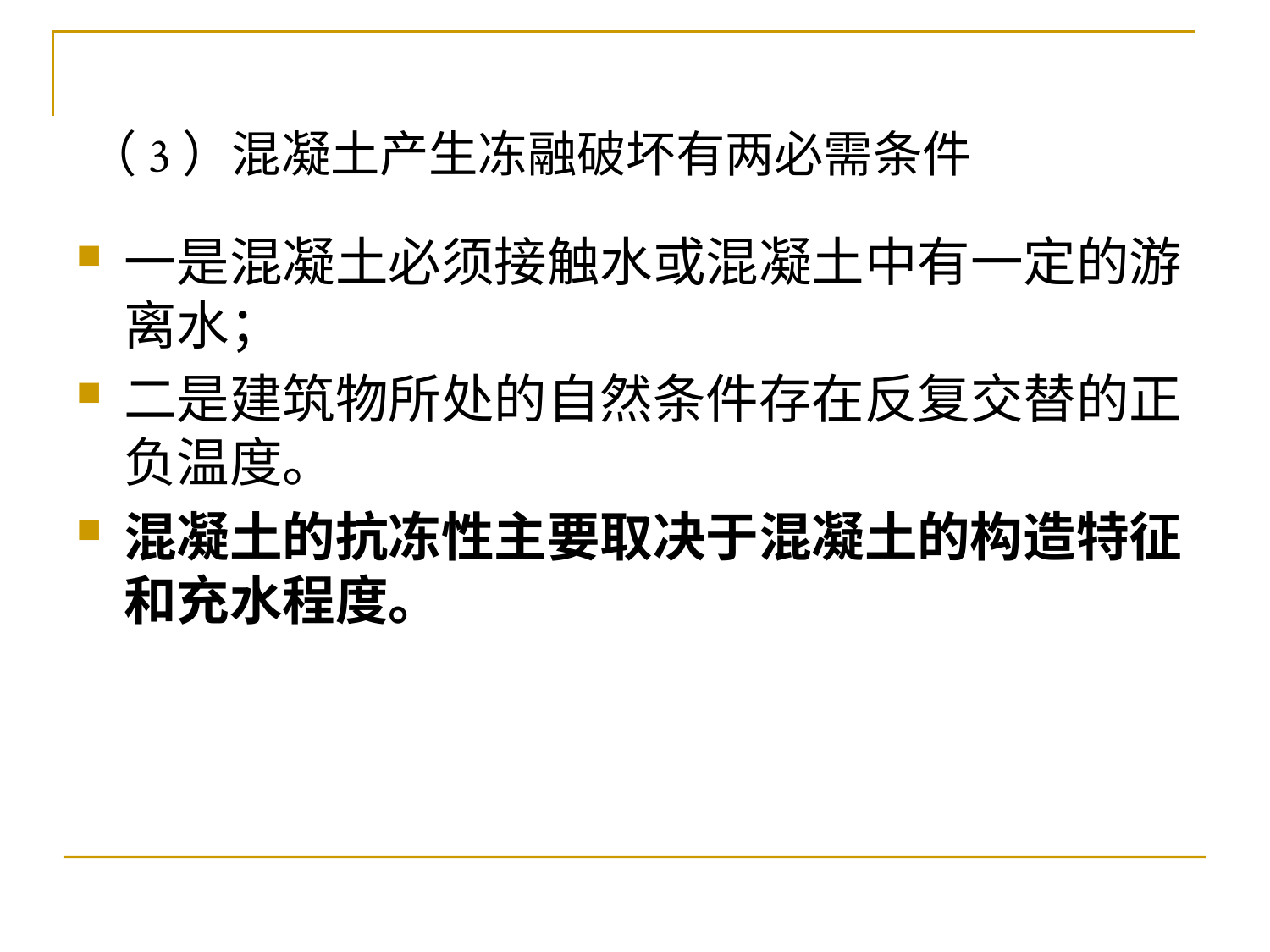

# （3）混凝土产生冻融破坏有两必需条件
一是混凝土必须接触水或混凝土中有一定的游离水；
二是建筑物所处的自然条件存在反复交替的正负温度。
混凝土的抗冻性主要取决于混凝土的构造特征和充水程度。